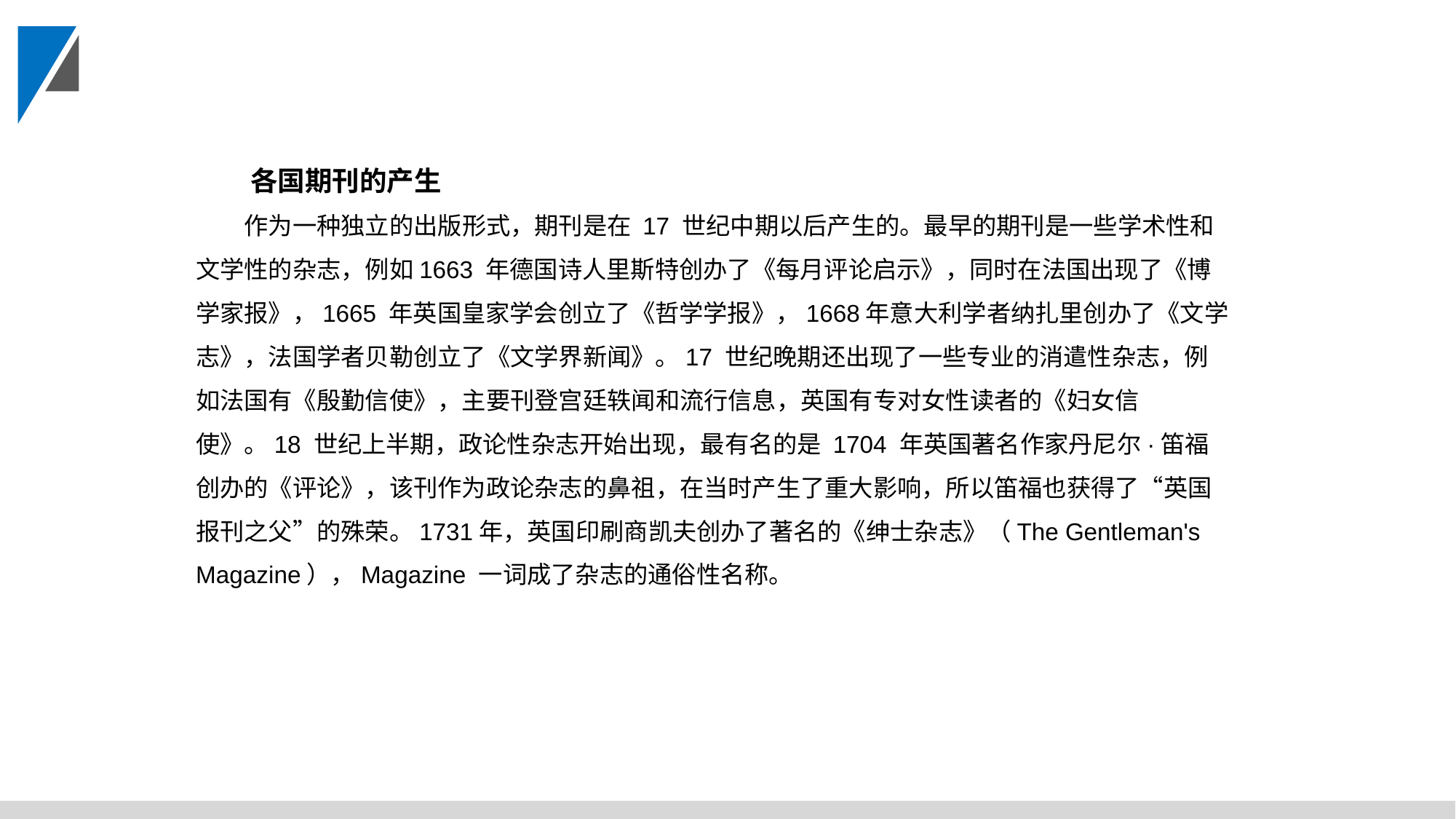

各国期刊的产生
作为一种独立的出版形式，期刊是在 17 世纪中期以后产生的。最早的期刊是一些学术性和文学性的杂志，例如1663 年德国诗人里斯特创办了《每月评论启示》，同时在法国出现了《博学家报》，1665 年英国皇家学会创立了《哲学学报》，1668年意大利学者纳扎里创办了《文学志》，法国学者贝勒创立了《文学界新闻》。17 世纪晚期还出现了一些专业的消遣性杂志，例如法国有《殷勤信使》，主要刊登宫廷轶闻和流行信息，英国有专对女性读者的《妇女信使》。18 世纪上半期，政论性杂志开始出现，最有名的是 1704 年英国著名作家丹尼尔·笛福创办的《评论》，该刊作为政论杂志的鼻祖，在当时产生了重大影响，所以笛福也获得了“英国报刊之父”的殊荣。1731年，英国印刷商凯夫创办了著名的《绅士杂志》（The Gentleman's Magazine），Magazine 一词成了杂志的通俗性名称。